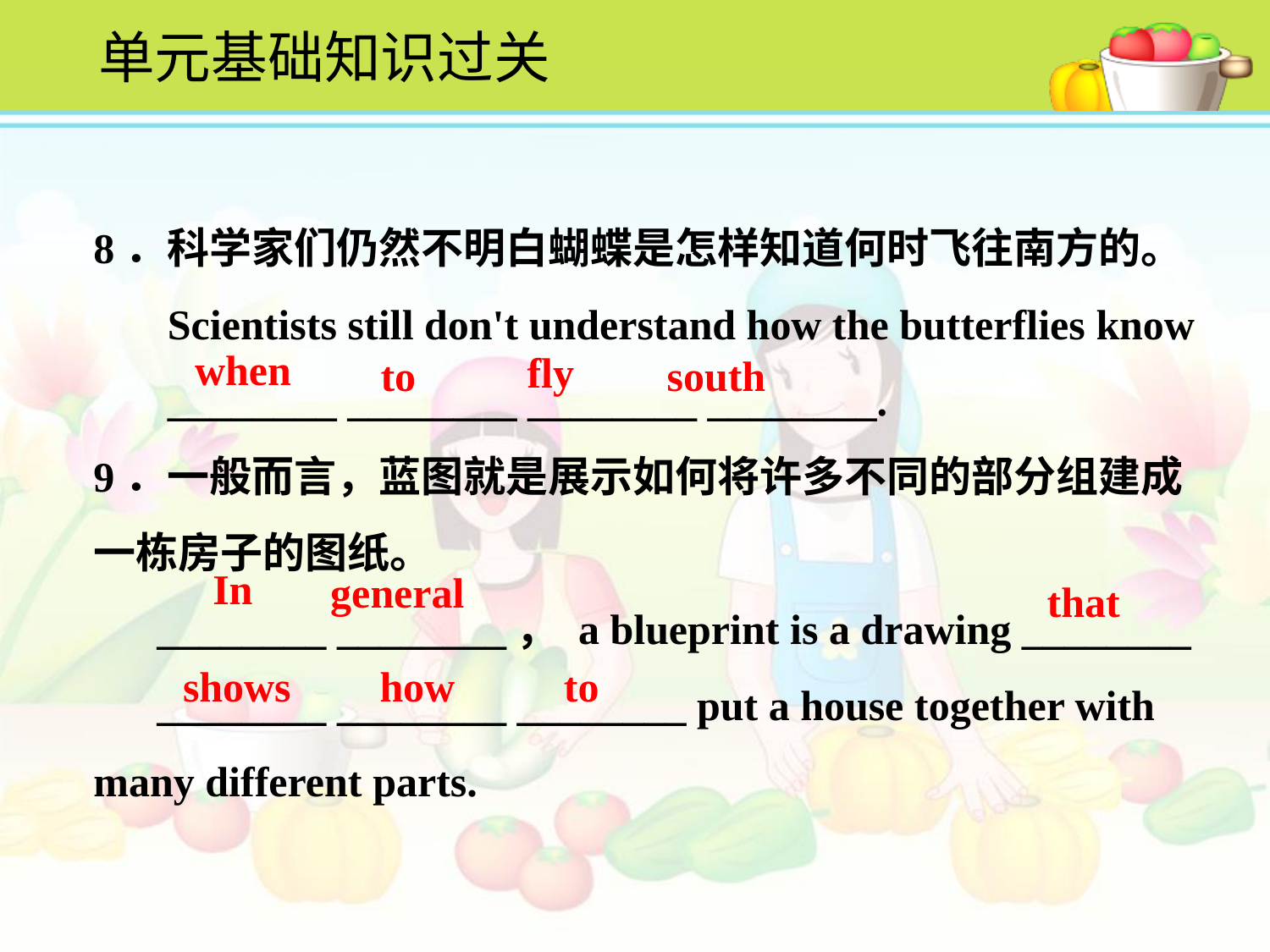

单元基础知识过关
8．科学家们仍然不明白蝴蝶是怎样知道何时飞往南方的。
       Scientists still don't understand how the butterflies know
       ________ ________ ________ ________.
9．一般而言，蓝图就是展示如何将许多不同的部分组建成一栋房子的图纸。
      ________ ________， a blueprint is a drawing ________
      ________ ________ ________ put a house together with many different parts.
when
fly
south
to
In
general
that
shows
how
to